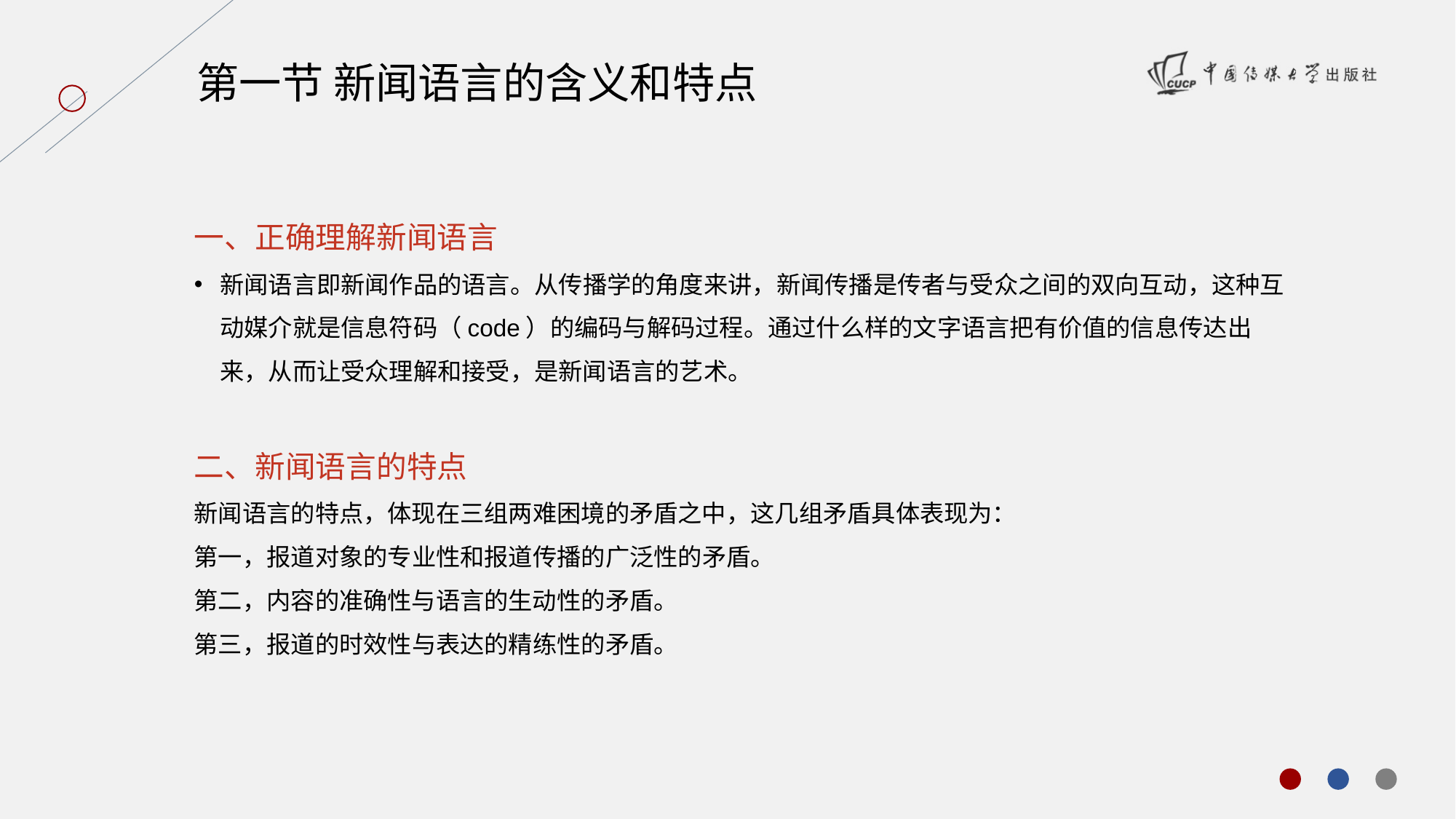

第一节 新闻语言的含义和特点

一、正确理解新闻语言
新闻语言即新闻作品的语言。从传播学的角度来讲，新闻传播是传者与受众之间的双向互动，这种互动媒介就是信息符码（code）的编码与解码过程。通过什么样的文字语言把有价值的信息传达出来，从而让受众理解和接受，是新闻语言的艺术。

二、新闻语言的特点
新闻语言的特点，体现在三组两难困境的矛盾之中，这几组矛盾具体表现为：
第一，报道对象的专业性和报道传播的广泛性的矛盾。
第二，内容的准确性与语言的生动性的矛盾。
第三，报道的时效性与表达的精练性的矛盾。